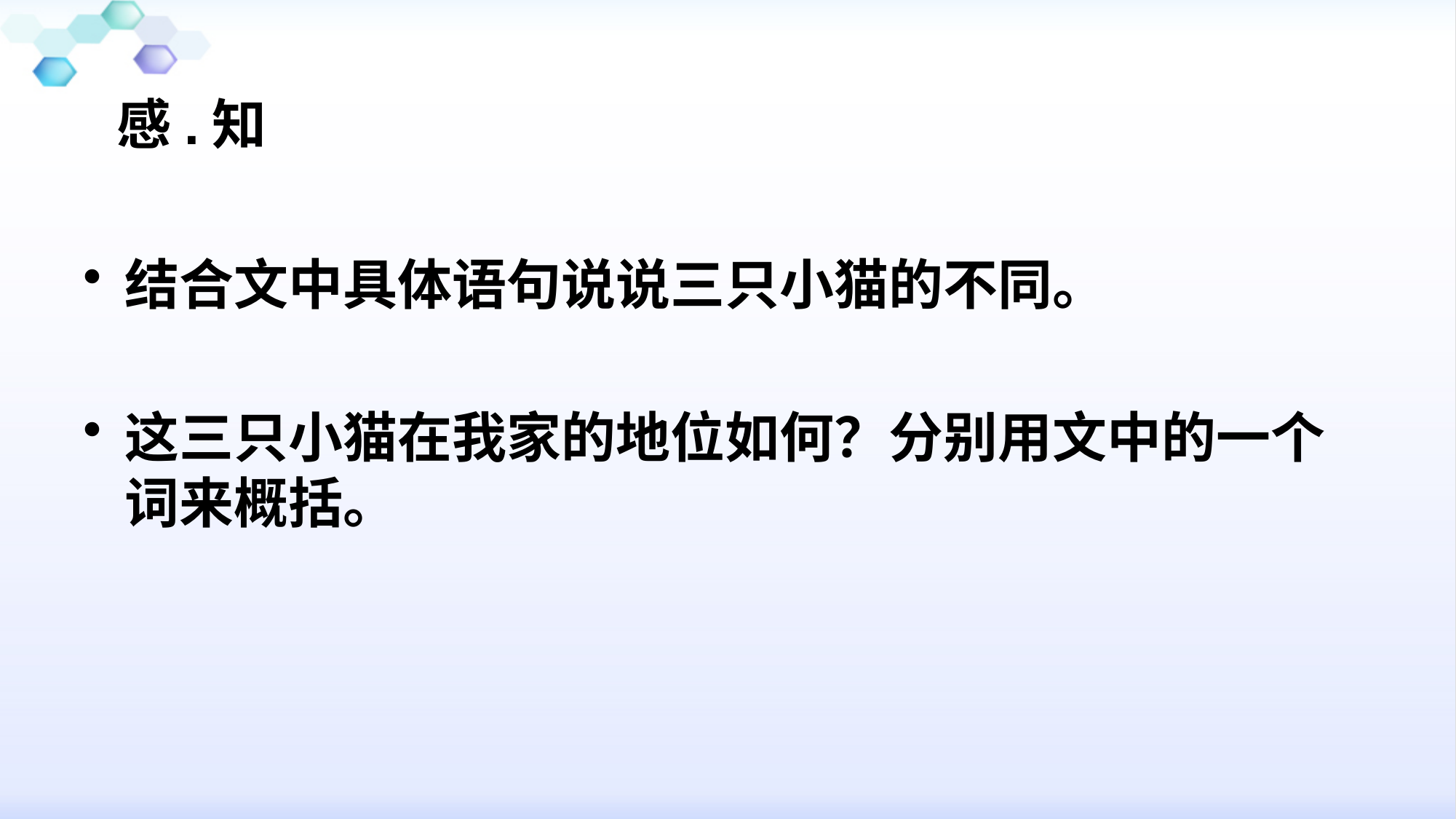

# 感.知
结合文中具体语句说说三只小猫的不同。

这三只小猫在我家的地位如何？分别用文中的一个词来概括。